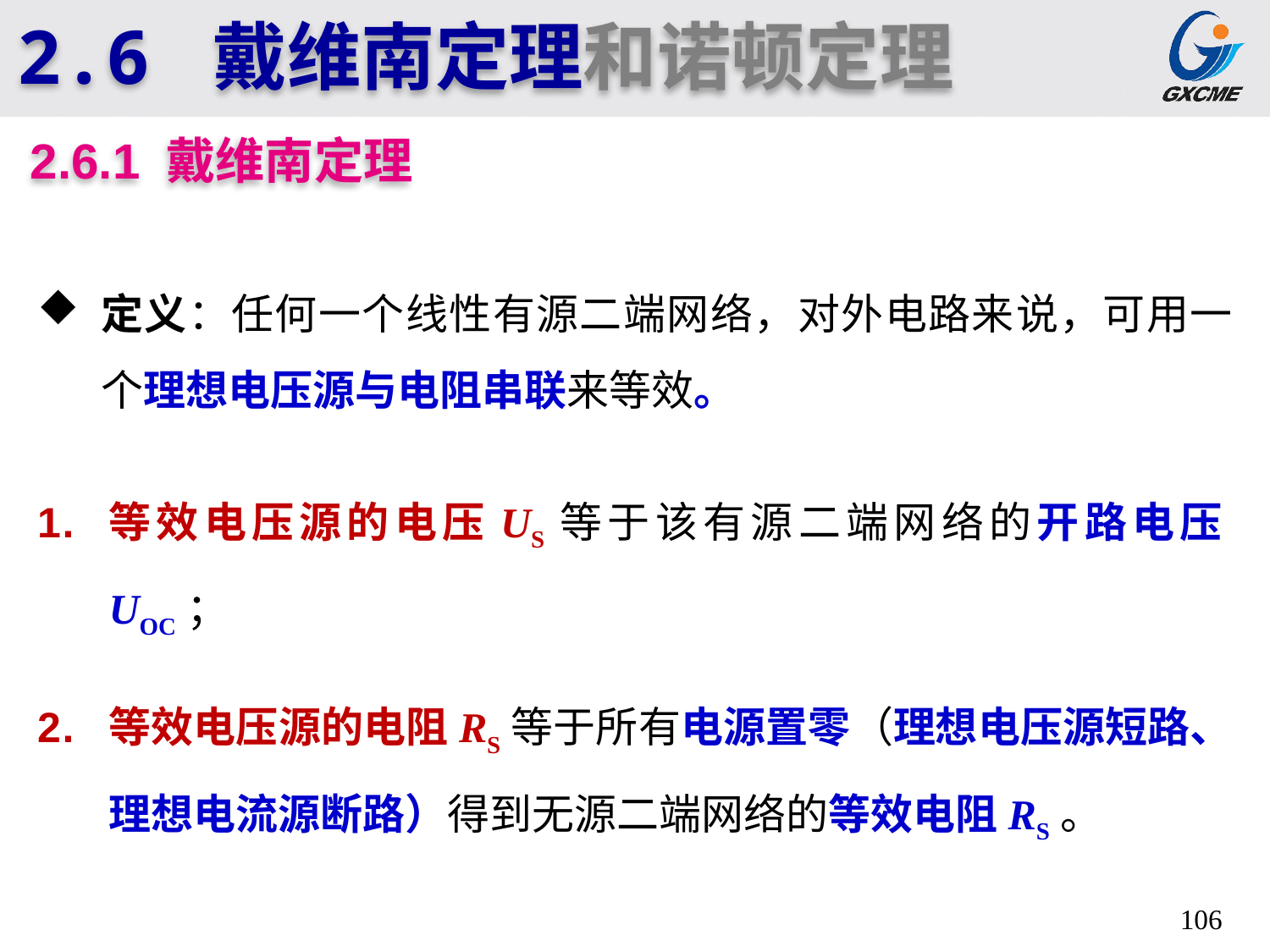

2.6 戴维南定理和诺顿定理
2.6.1 戴维南定理
定义：任何一个线性有源二端网络，对外电路来说，可用一个理想电压源与电阻串联来等效。
等效电压源的电压US等于该有源二端网络的开路电压UOC；
等效电压源的电阻RS等于所有电源置零（理想电压源短路、理想电流源断路）得到无源二端网络的等效电阻RS。
106